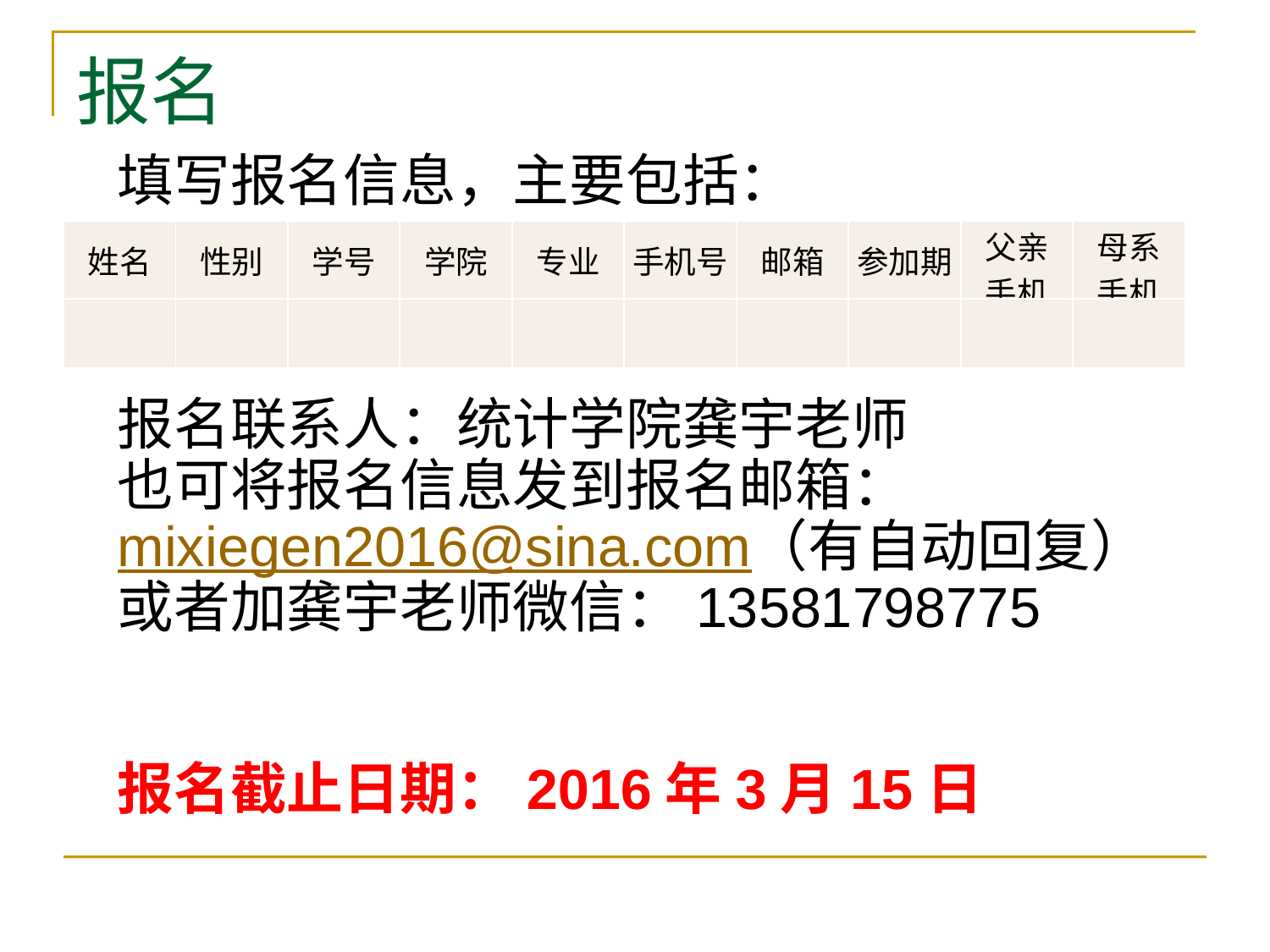

# 报名
填写报名信息，主要包括：

报名联系人：统计学院龚宇老师
也可将报名信息发到报名邮箱：mixiegen2016@sina.com（有自动回复）
或者加龚宇老师微信：13581798775

报名截止日期：2016年3月15日
| 姓名 | 性别 | 学号 | 学院 | 专业 | 手机号 | 邮箱 | 参加期 | 父亲 手机 | 母系 手机 |
| --- | --- | --- | --- | --- | --- | --- | --- | --- | --- |
|  |  |  |  |  |  |  |  |  |  |